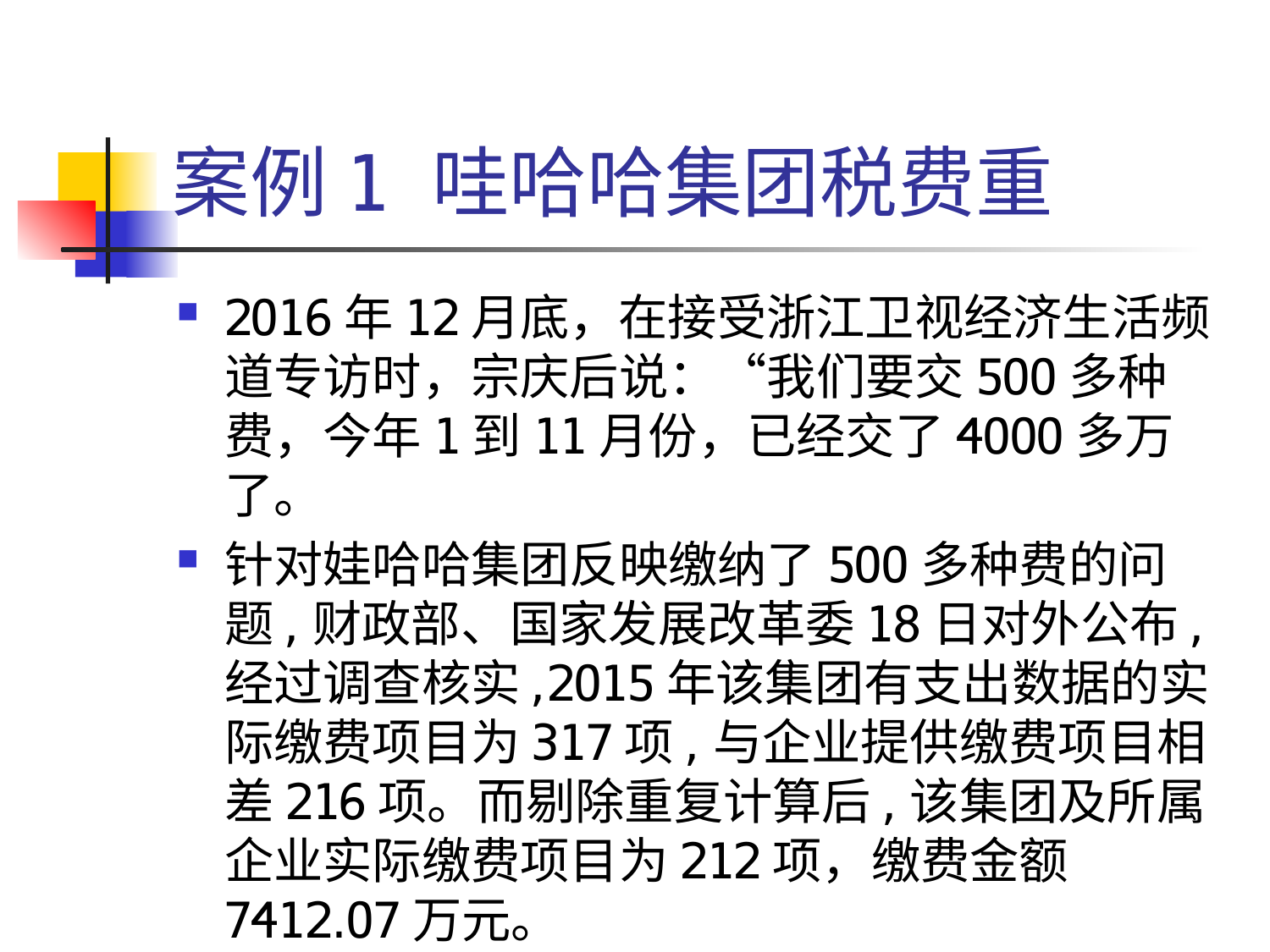

# 案例1 哇哈哈集团税费重
2016年12月底，在接受浙江卫视经济生活频道专访时，宗庆后说：“我们要交500多种费，今年1到11月份，已经交了4000多万了。
针对娃哈哈集团反映缴纳了500多种费的问题,财政部、国家发展改革委18日对外公布,经过调查核实,2015年该集团有支出数据的实际缴费项目为317项,与企业提供缴费项目相差216项。而剔除重复计算后,该集团及所属企业实际缴费项目为212项，缴费金额7412.07万元。